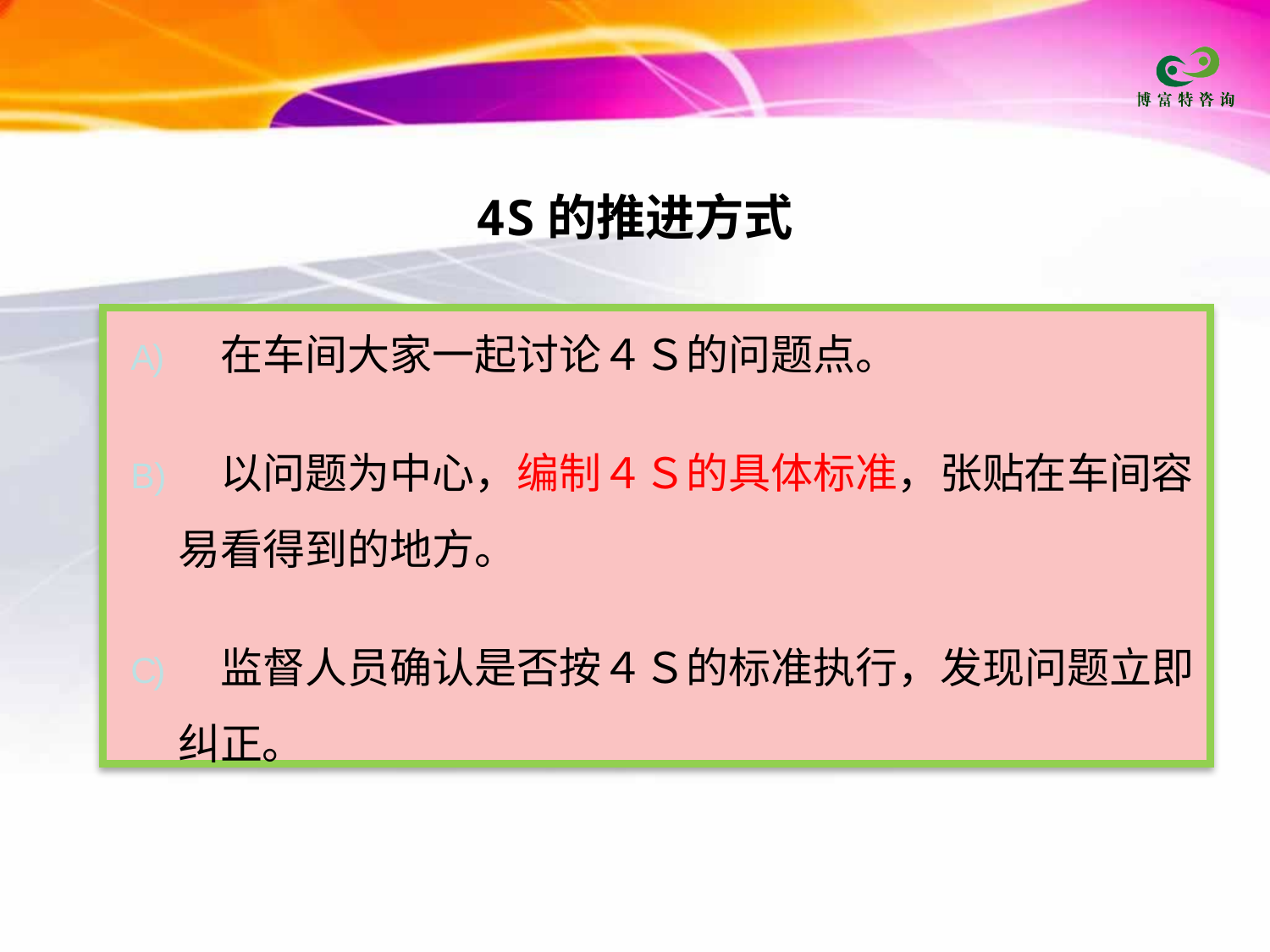

4S的推进方式
　在车间大家一起讨论４Ｓ的问题点。
　以问题为中心，编制４Ｓ的具体标准，张贴在车间容易看得到的地方。
　监督人员确认是否按４Ｓ的标准执行，发现问题立即纠正。